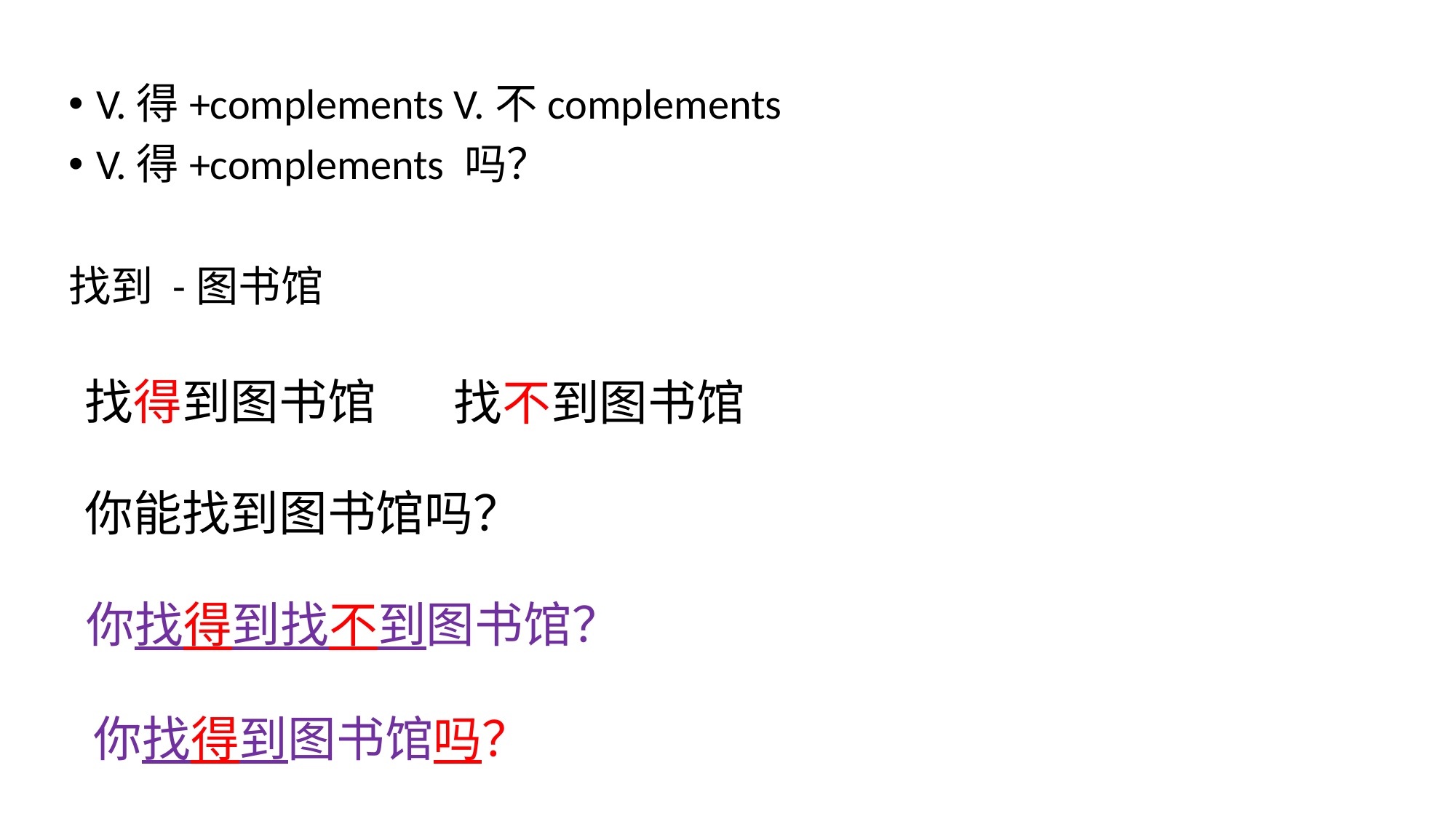

V.得+complements V.不complements
V.得+complements 吗？

找到 -图书馆

找得到图书馆
找不到图书馆
你能找到图书馆吗？
你找得到找不到图书馆？
你找得到图书馆吗？